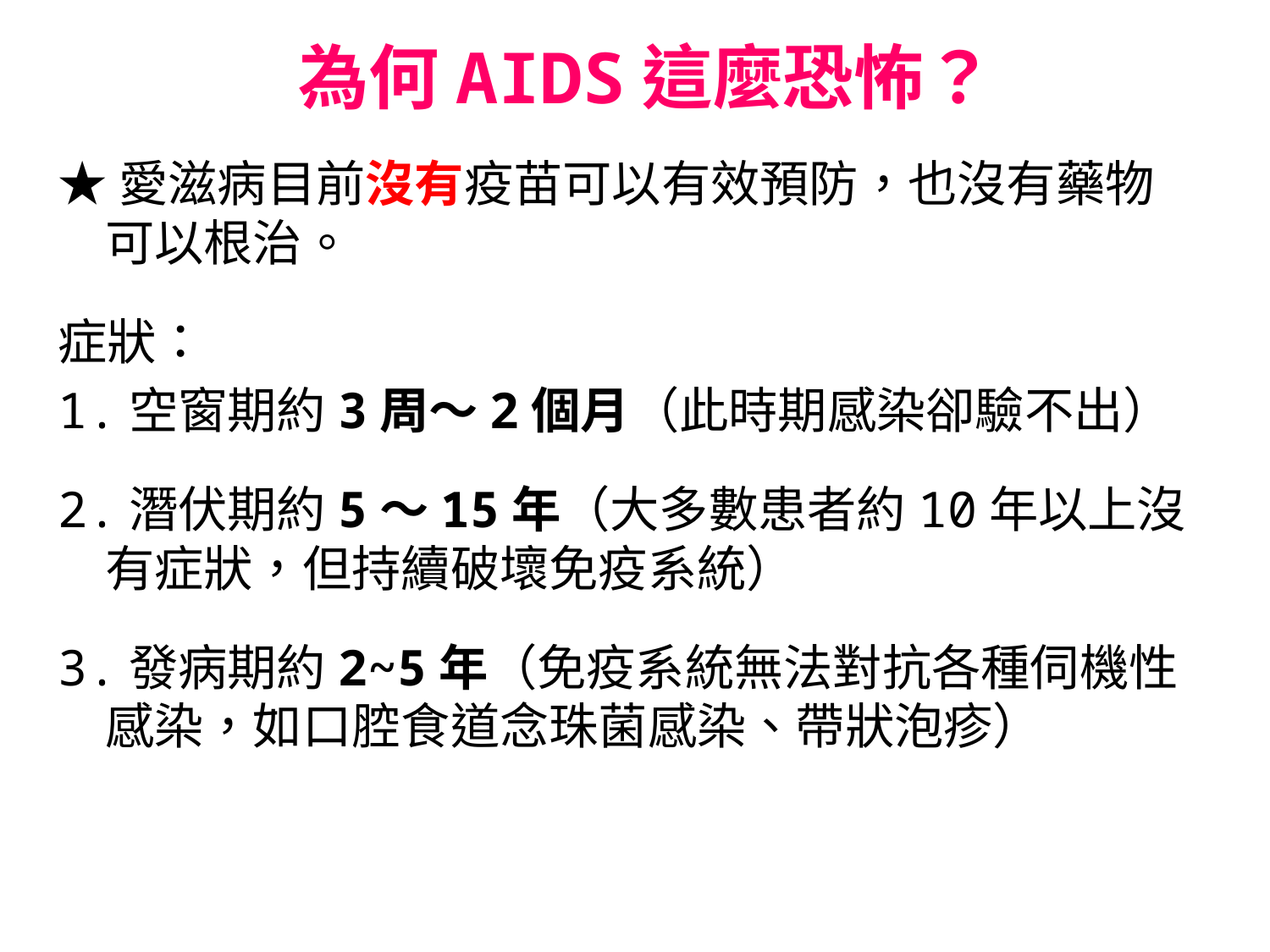

# 為何AIDS這麼恐怖？
★愛滋病目前沒有疫苗可以有效預防，也沒有藥物可以根治。

症狀：
1.空窗期約3周～2個月（此時期感染卻驗不出）

2.潛伏期約5～15年（大多數患者約10年以上沒有症狀，但持續破壞免疫系統）

3.發病期約2~5年（免疫系統無法對抗各種伺機性感染，如口腔食道念珠菌感染、帶狀泡疹）